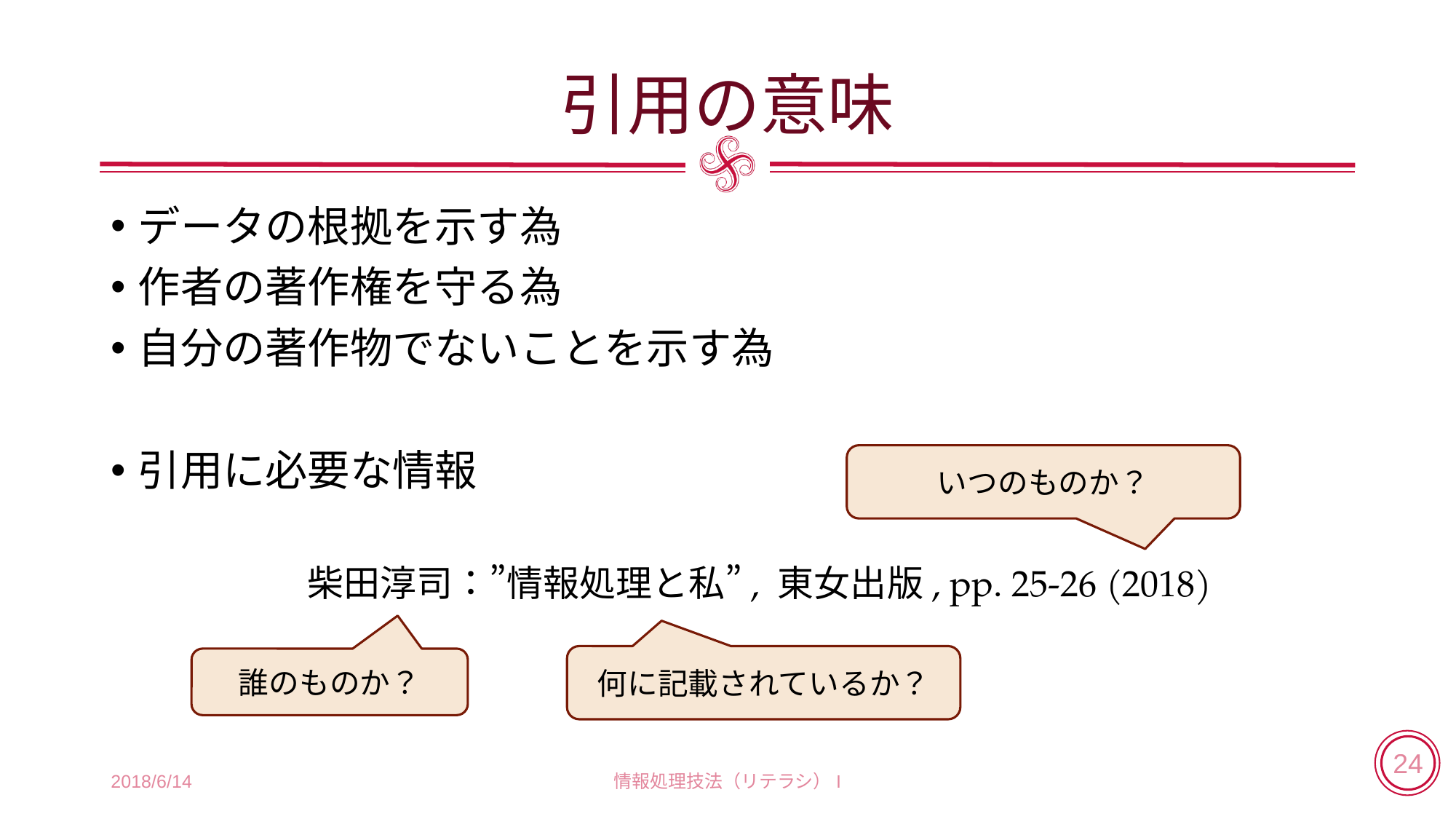

# 引用の意味
データの根拠を示す為
作者の著作権を守る為
自分の著作物でないことを示す為

引用に必要な情報

いつのものか？
柴田淳司：”情報処理と私”, 東女出版, pp. 25-26 (2018)
何に記載されているか？
誰のものか？
2018/6/14
情報処理技法（リテラシ）I